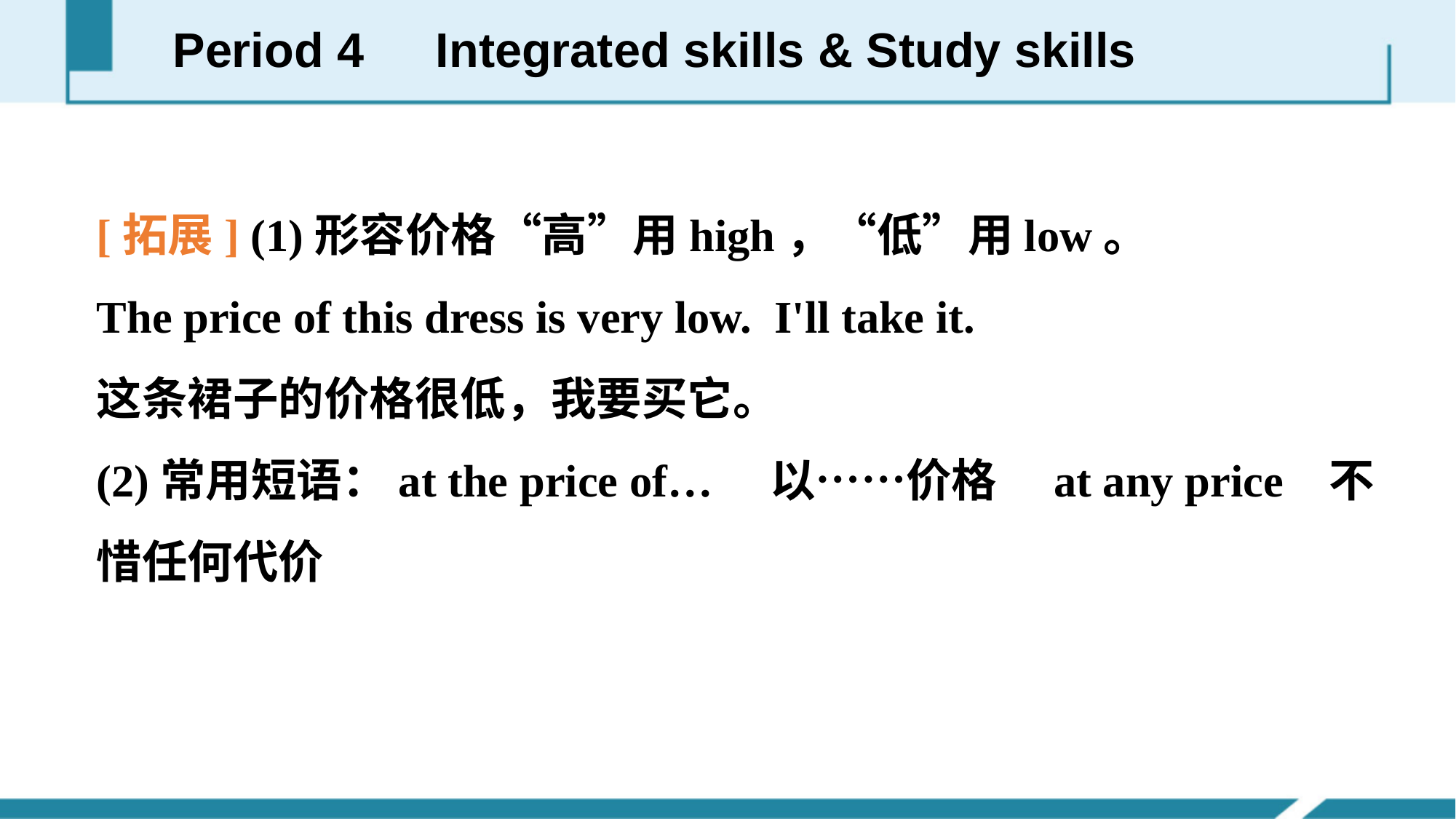

Period 4　Integrated skills & Study skills
[拓展] (1)形容价格“高”用high，“低”用low。
The price of this dress is very low.  I'll take it.
这条裙子的价格很低，我要买它。
(2)常用短语：at the price of…    以……价格　at any price   不惜任何代价